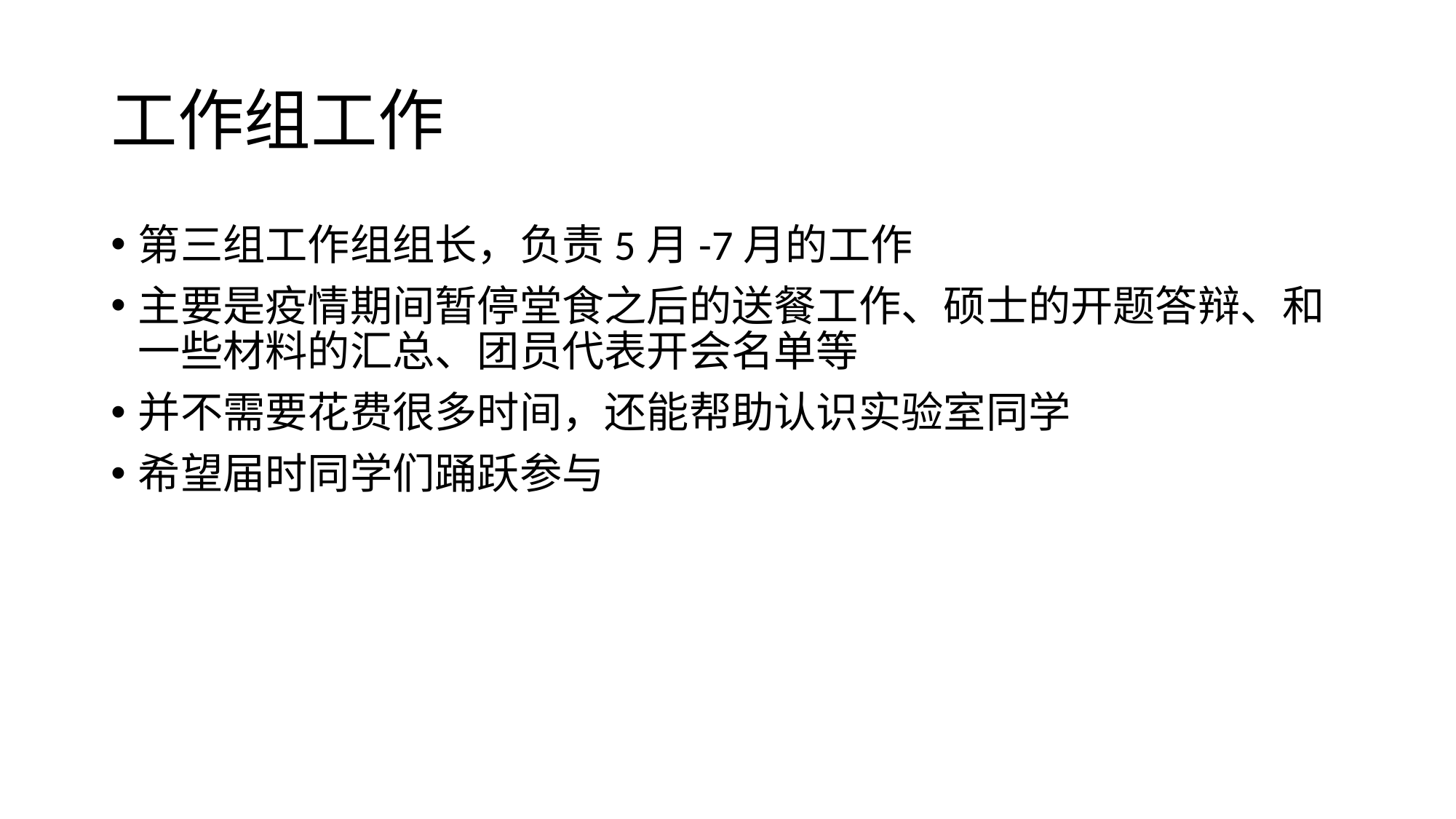

# 工作组工作
第三组工作组组长，负责5月-7月的工作
主要是疫情期间暂停堂食之后的送餐工作、硕士的开题答辩、和一些材料的汇总、团员代表开会名单等
并不需要花费很多时间，还能帮助认识实验室同学
希望届时同学们踊跃参与